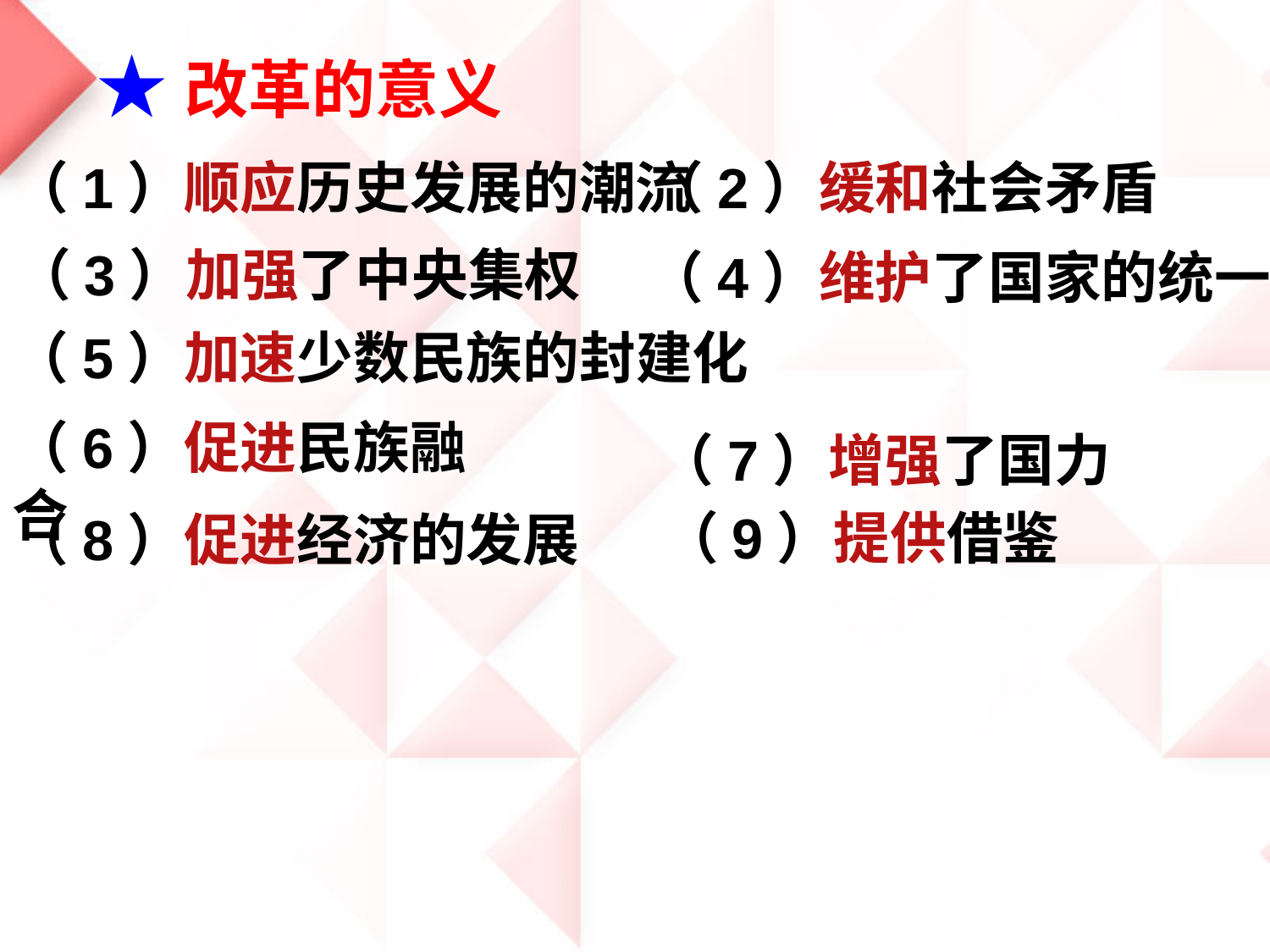

# ★改革的意义
（1）顺应历史发展的潮流
（2）缓和社会矛盾
	（3）加强了中央集权
（4）维护了国家的统一
（5）加速少数民族的封建化

（6）促进民族融合
（7）增强了国力
（9）提供借鉴
（8）促进经济的发展